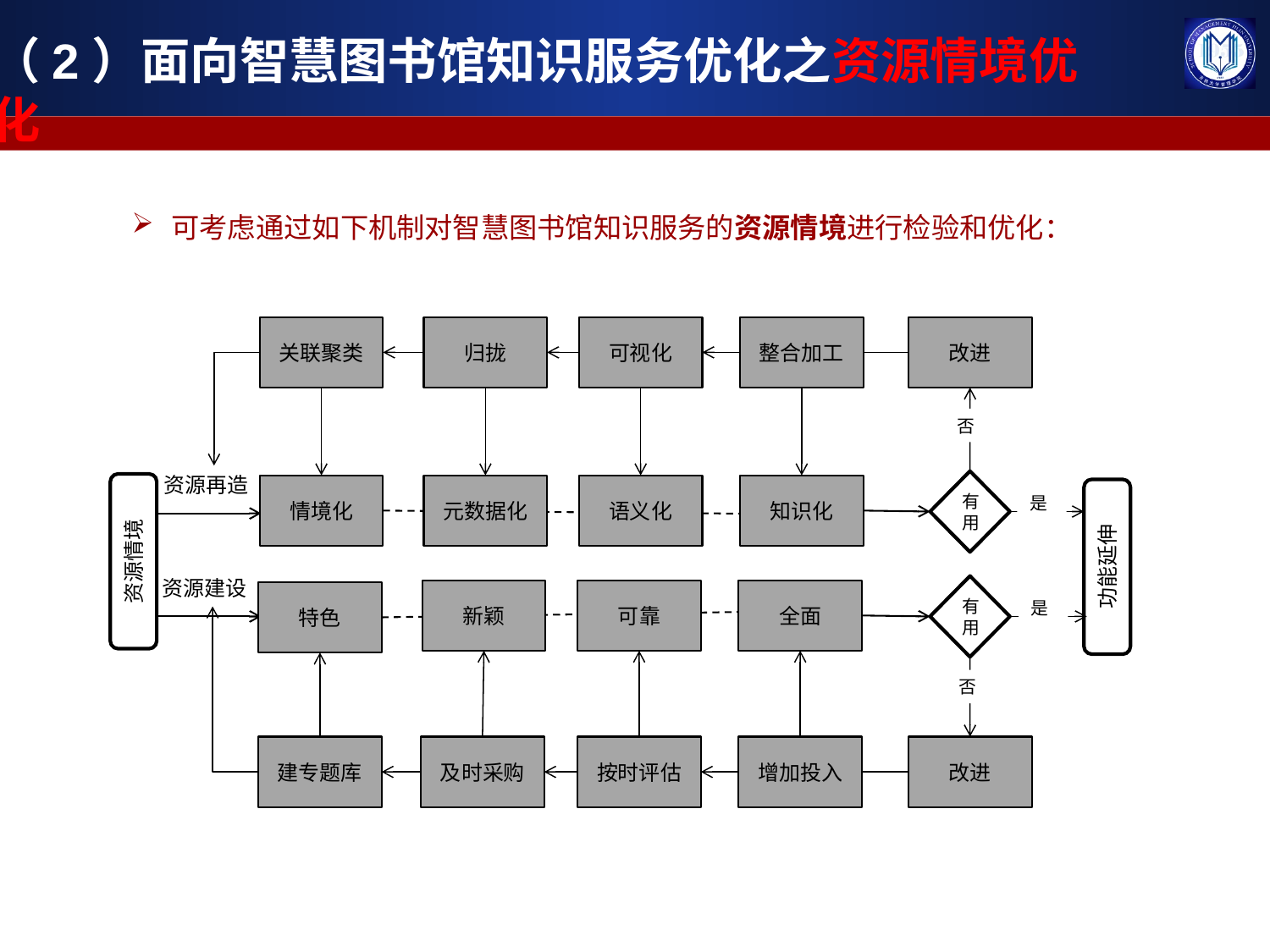

（2）面向智慧图书馆知识服务优化之资源情境优化
可考虑通过如下机制对智慧图书馆知识服务的资源情境进行检验和优化：
关联聚类
归拢
可视化
整合加工
改进
否
资源再造
有用
情境化
元数据化
语义化
知识化
是
资源情境
功能延伸
资源建设
有用
新颖
可靠
全面
特色
是
否
建专题库
及时采购
按时评估
增加投入
改进